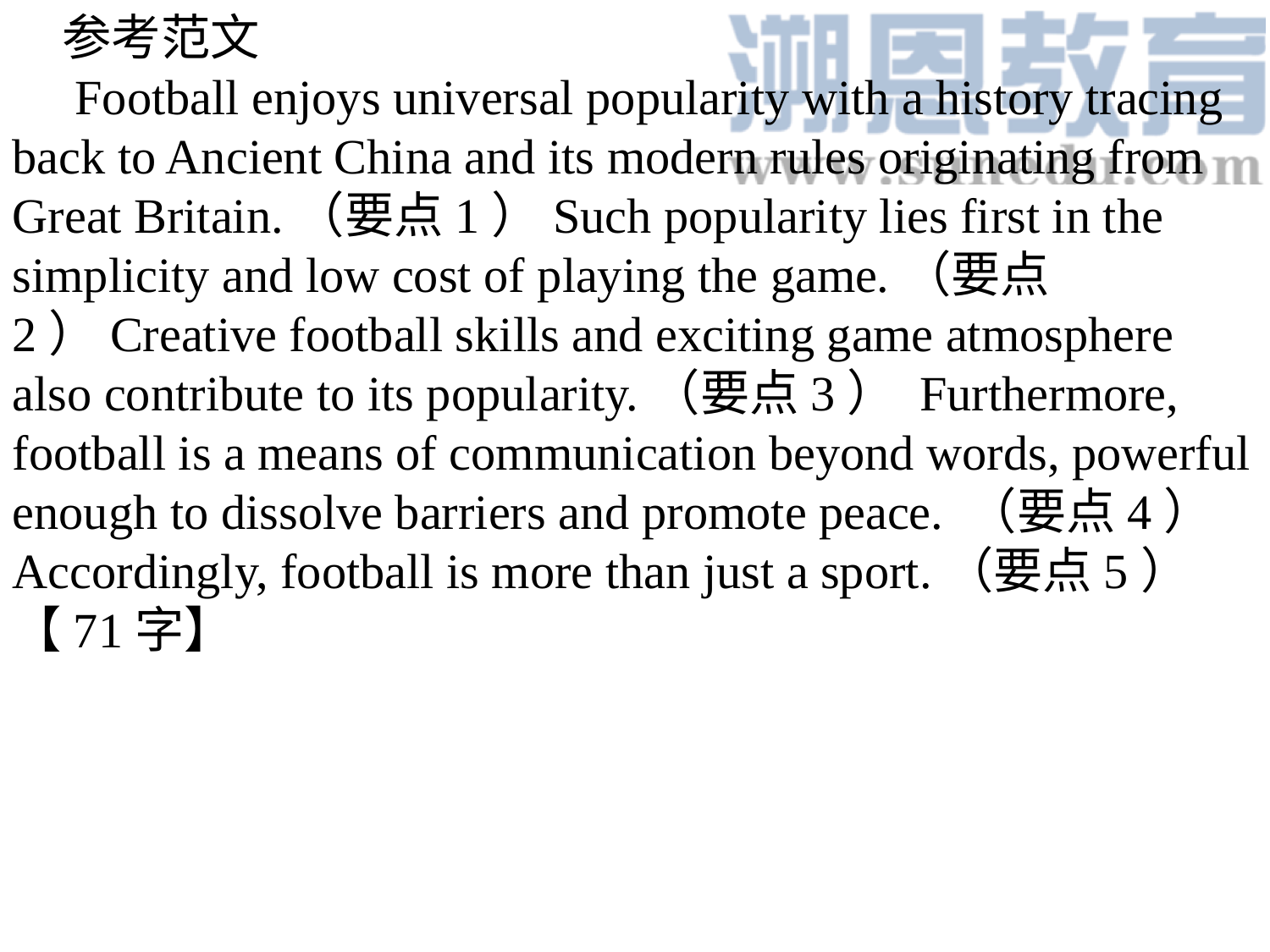

参考范文
 Football enjoys universal popularity with a history tracing back to Ancient China and its modern rules originating from Great Britain.（要点1）Such popularity lies first in the simplicity and low cost of playing the game.（要点2）Creative football skills and exciting game atmosphere also contribute to its popularity.（要点3） Furthermore, football is a means of communication beyond words, powerful enough to dissolve barriers and promote peace. （要点4）Accordingly, football is more than just a sport.（要点5） 【71字】